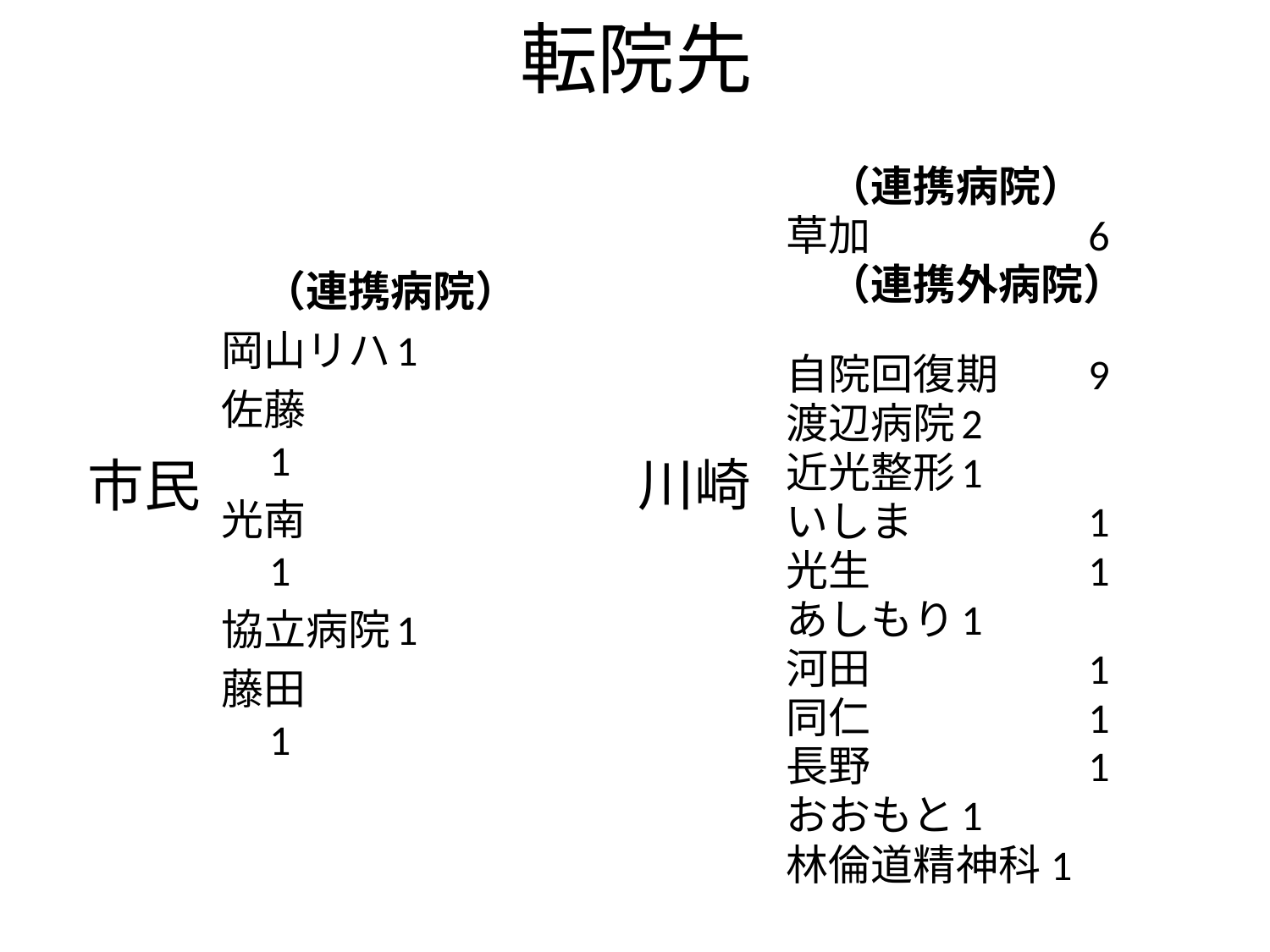

# 転院先
　（連携病院）
草加		6
　（連携外病院）
自院回復期	9
渡辺病院	2
近光整形	1
いしま		1
光生		1
あしもり	1
河田		1
同仁		1
長野		1
おおもと	1
林倫道精神科1

　（連携病院）
岡山リハ	1
佐藤		1
光南		1
協立病院	1
藤田		1
川崎
市民